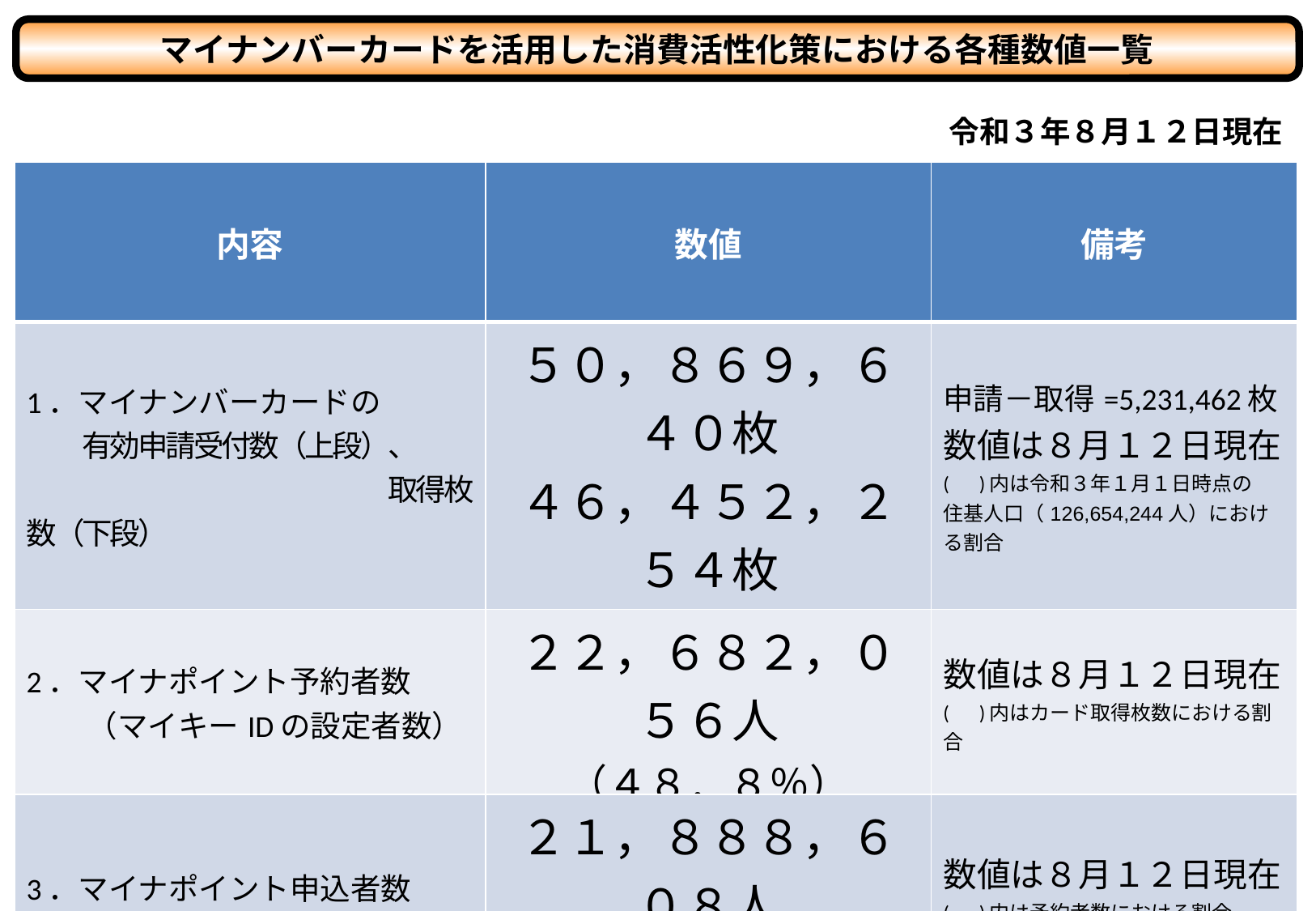

マイナンバーカードを活用した消費活性化策における各種数値一覧
令和３年８月１２日現在
| 内容 | 数値 | 備考 |
| --- | --- | --- |
| 1．マイナンバーカードの 　　有効申請受付数（上段）、 　　　　　　　　　　　　　取得枚数（下段） | ５０，８６９，６４０枚 ４６，４５２，２５４枚 （３６．７％） | 申請－取得=5,231,462枚 数値は８月１２日現在 (　)内は令和３年１月１日時点の 住基人口（126,654,244人）における割合 |
| 2．マイナポイント予約者数 　　（マイキーIDの設定者数） | ２２，６８２，０５６人 （４８．８％） | 数値は８月１２日現在 (　)内はカード取得枚数における割合 |
| 3．マイナポイント申込者数 | ２１，８８８，６０８人 （９６．５％） | 数値は８月１２日現在 (　)内は予約者数における割合 |